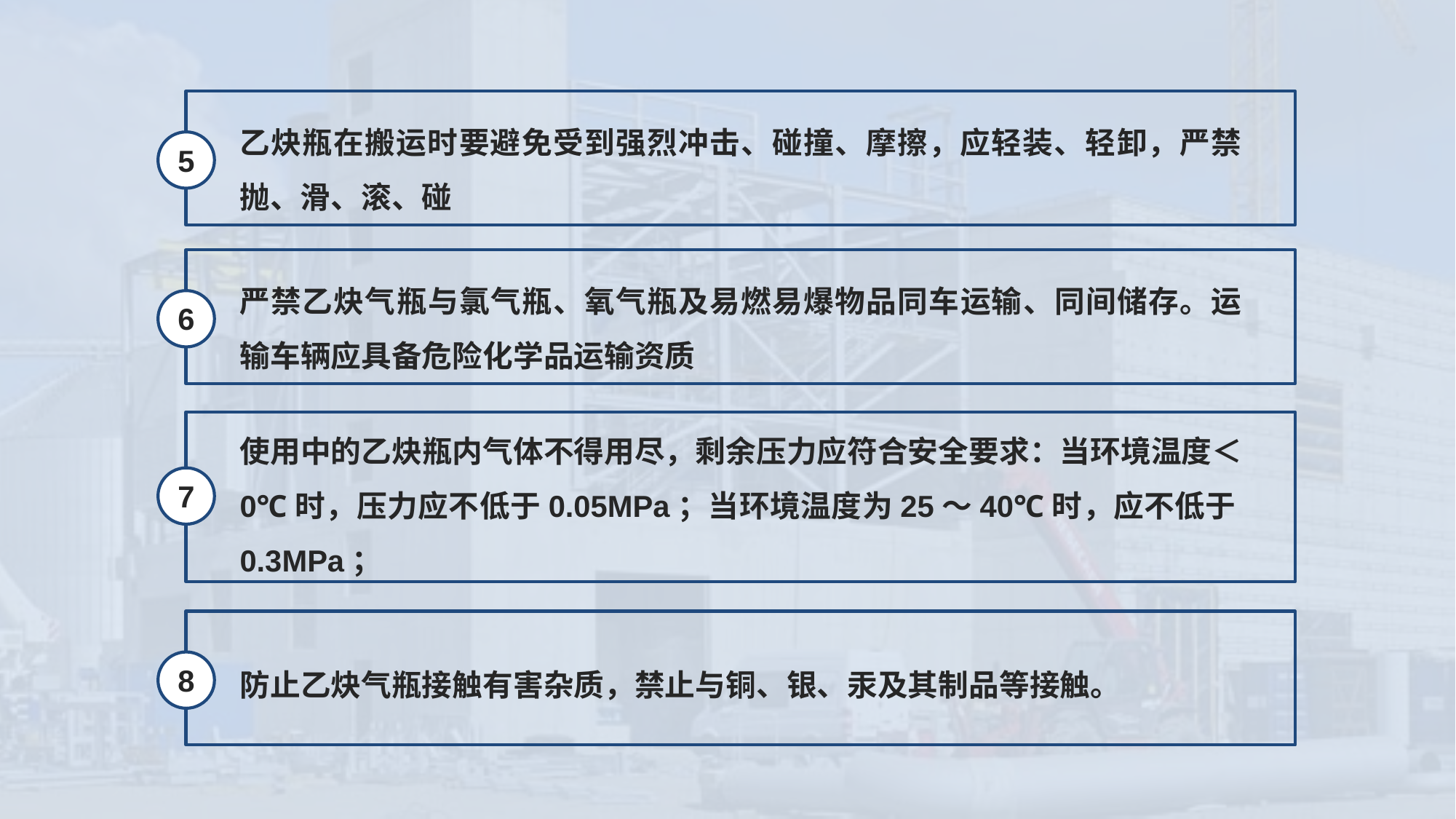

乙炔瓶在搬运时要避免受到强烈冲击、碰撞、摩擦，应轻装、轻卸，严禁抛、滑、滚、碰

5

严禁乙炔气瓶与氯气瓶、氧气瓶及易燃易爆物品同车运输、同间储存。运输车辆应具备危险化学品运输资质

6
使用中的乙炔瓶内气体不得用尽，剩余压力应符合安全要求：当环境温度＜0℃时，压力应不低于0.05MPa；当环境温度为25～40℃时，应不低于0.3MPa；

7

防止乙炔气瓶接触有害杂质，禁止与铜、银、汞及其制品等接触。

8